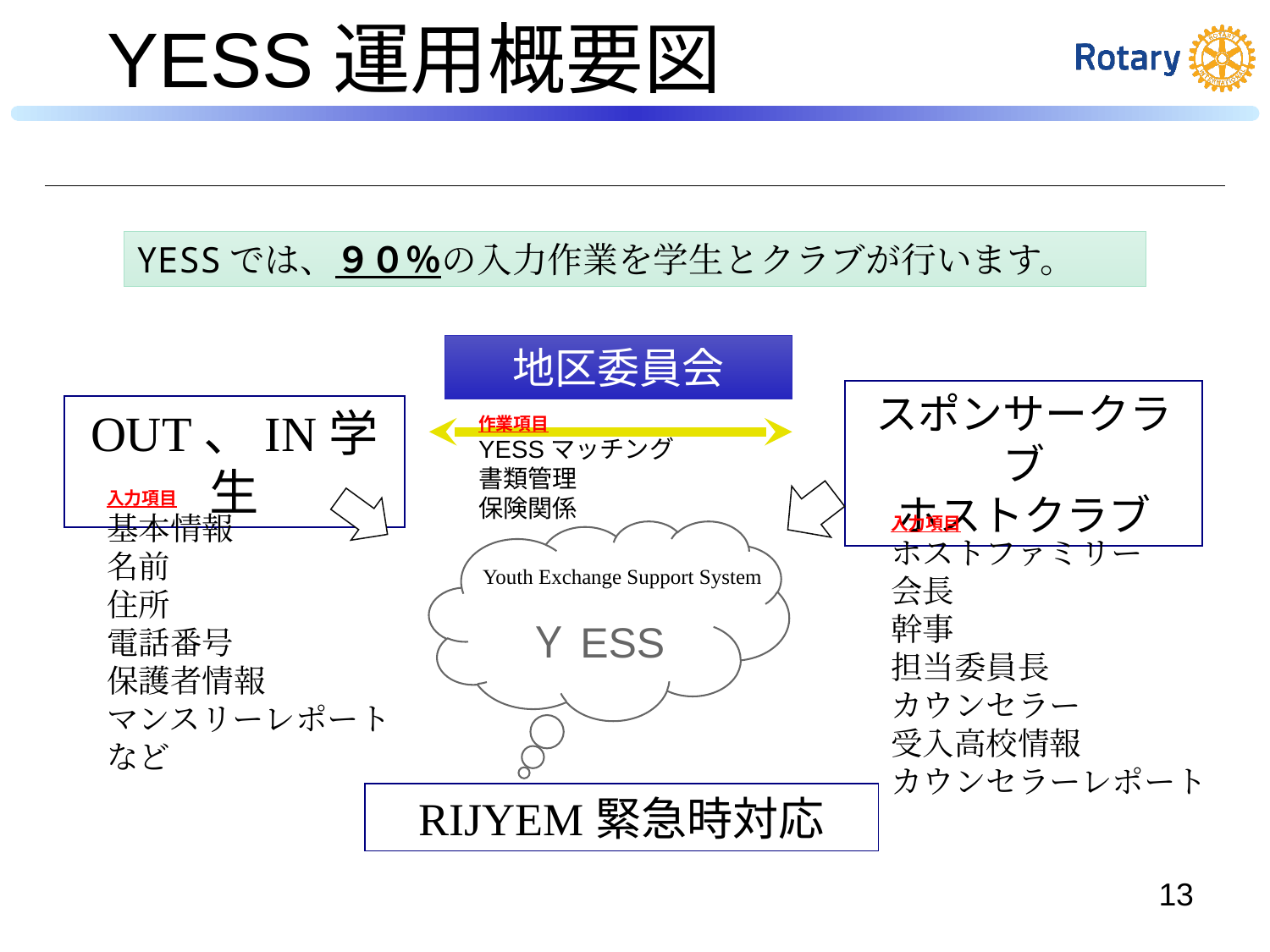

# YESS運用概要図
YESSでは、９０％の入力作業を学生とクラブが行います。
地区委員会
スポンサークラブ
ホストクラブ
OUT、IN学生
作業項目
YESSマッチング
書類管理
保険関係
入力項目
基本情報
名前
住所
電話番号
保護者情報
マンスリーレポート
など

入力項目
ホストファミリー
会長
幹事
担当委員長
カウンセラー
受入高校情報
カウンセラーレポート

ＹESS
　Youth Exchange Support System
RIJYEM緊急時対応
13